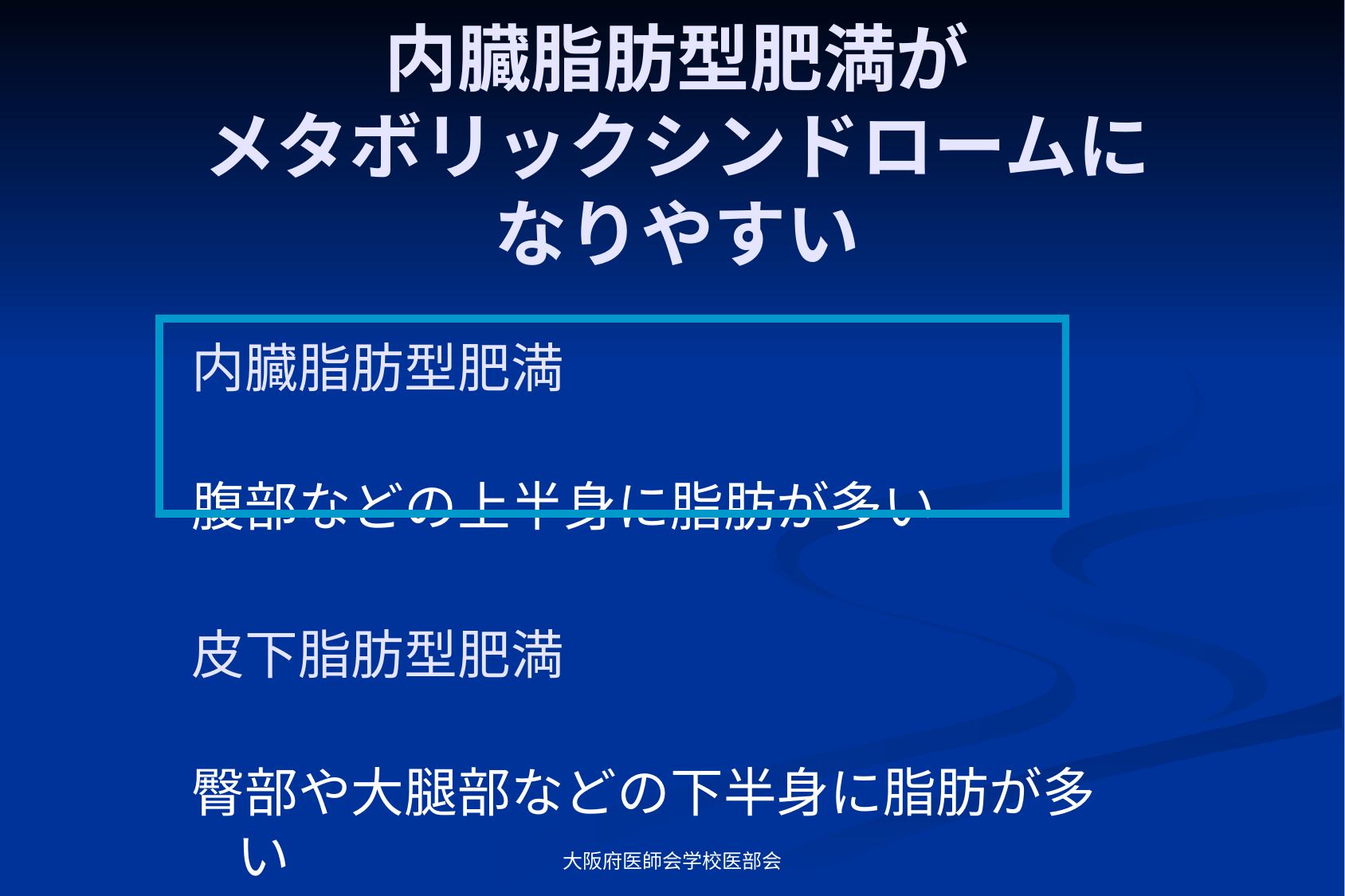

# 内臓脂肪型肥満が メタボリックシンドロームに なりやすい

内臓脂肪型肥満
腹部などの上半身に脂肪が多い

皮下脂肪型肥満
臀部や大腿部などの下半身に脂肪が多い
大阪府医師会学校医部会